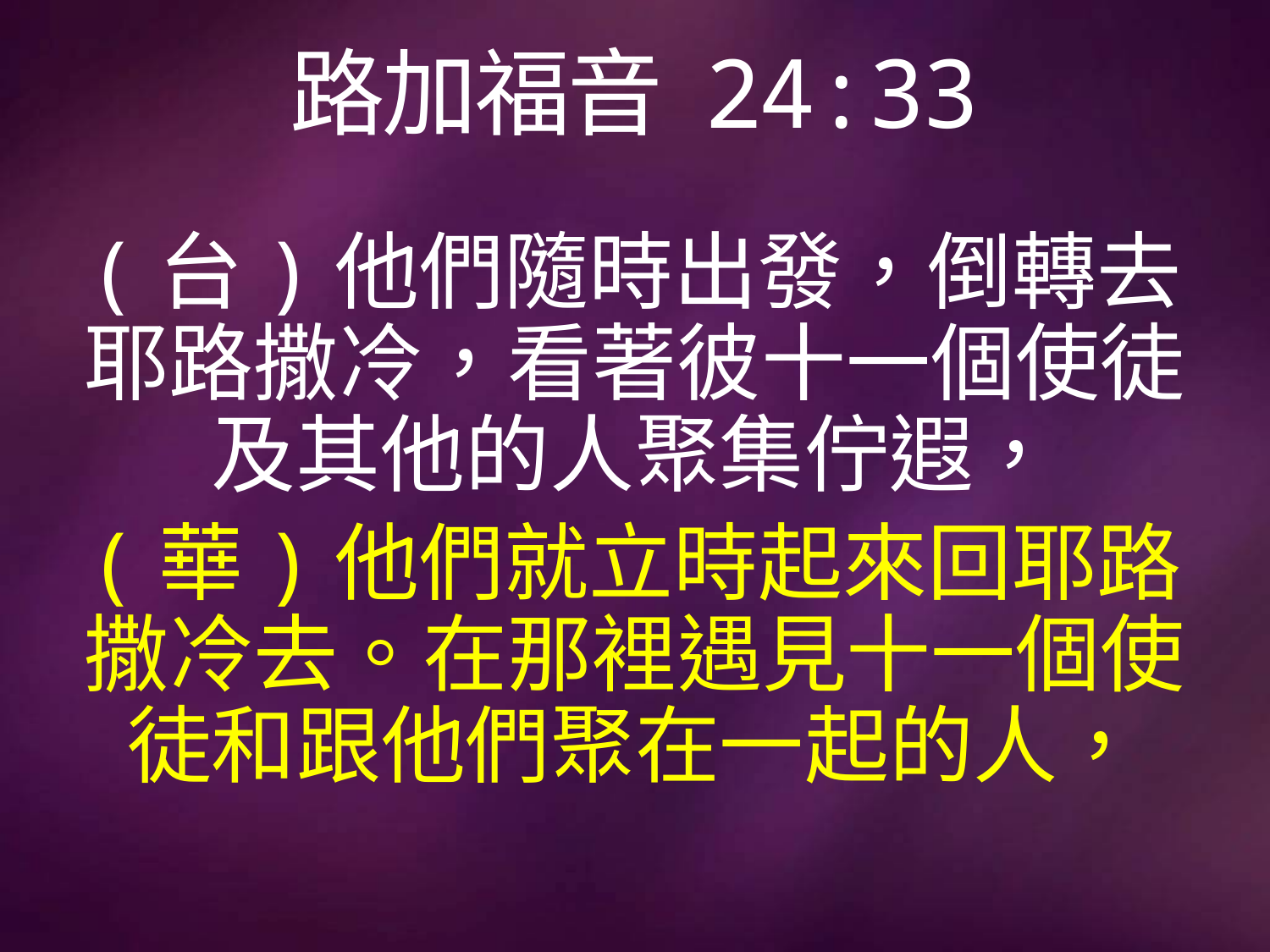

# 路加福音 24:33
(台)他們隨時出發，倒轉去耶路撒冷，看著彼十一個使徒及其他的人聚集佇遐，
(華)他們就立時起來回耶路撒冷去。在那裡遇見十一個使徒和跟他們聚在一起的人，